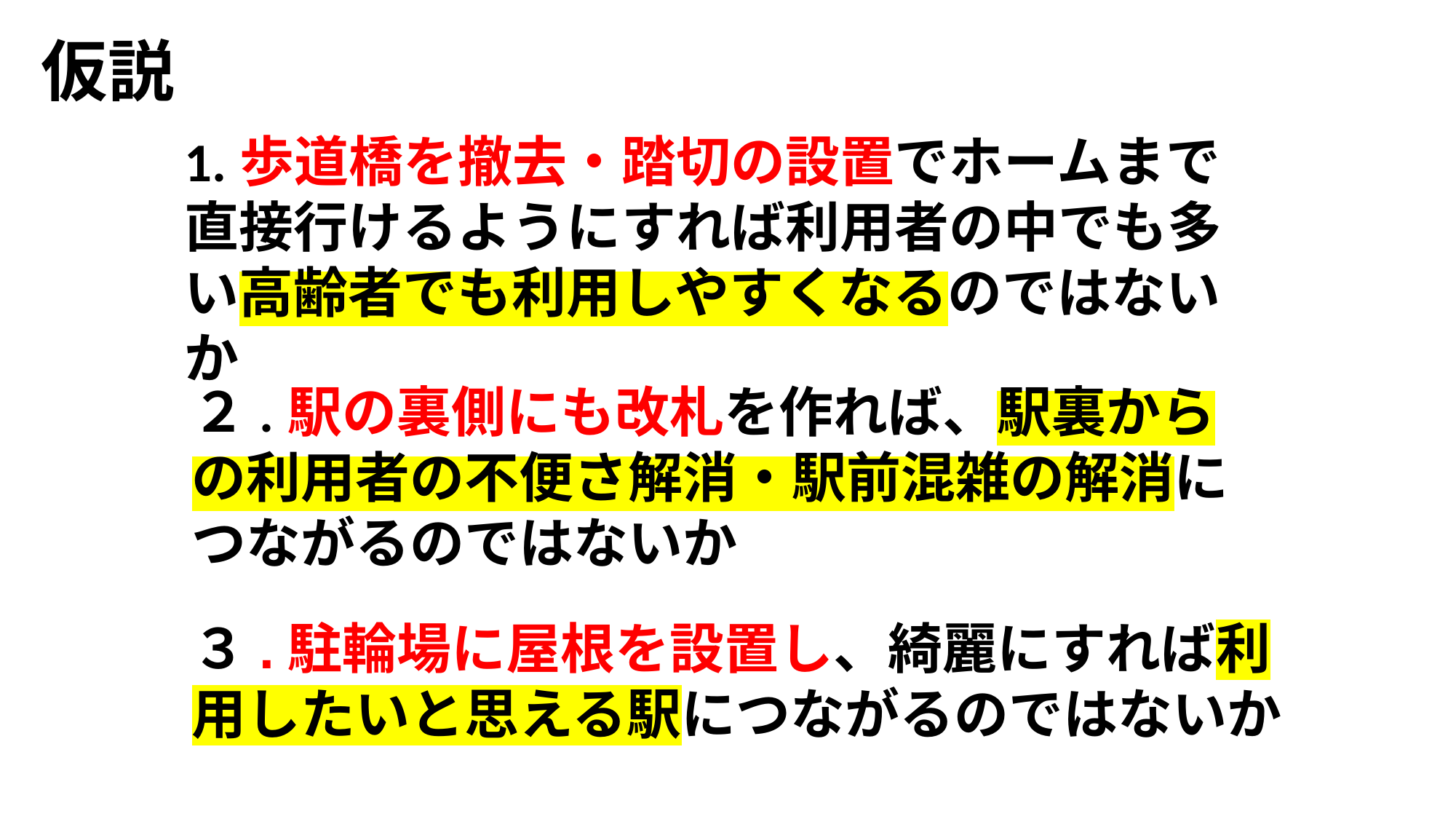

# 仮説
1.歩道橋を撤去・踏切の設置でホームまで直接行けるようにすれば利用者の中でも多い高齢者でも利用しやすくなるのではないか

２.駅の裏側にも改札を作れば、駅裏からの利用者の不便さ解消・駅前混雑の解消につながるのではないか
３.駐輪場に屋根を設置し、綺麗にすれば利用したいと思える駅につながるのではないか